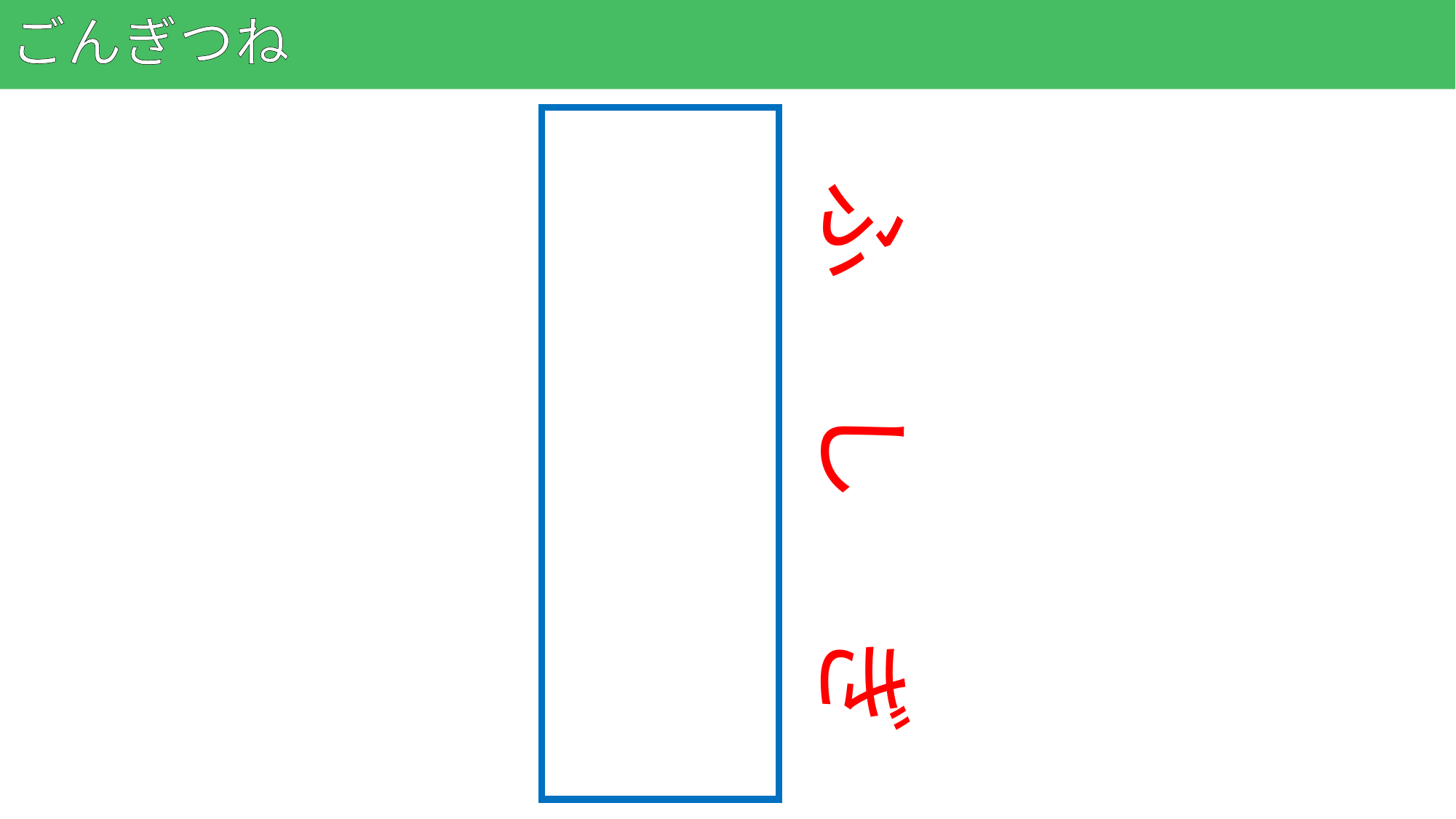

# ごんぎつね
37
不思議

ふ
し
ぎ